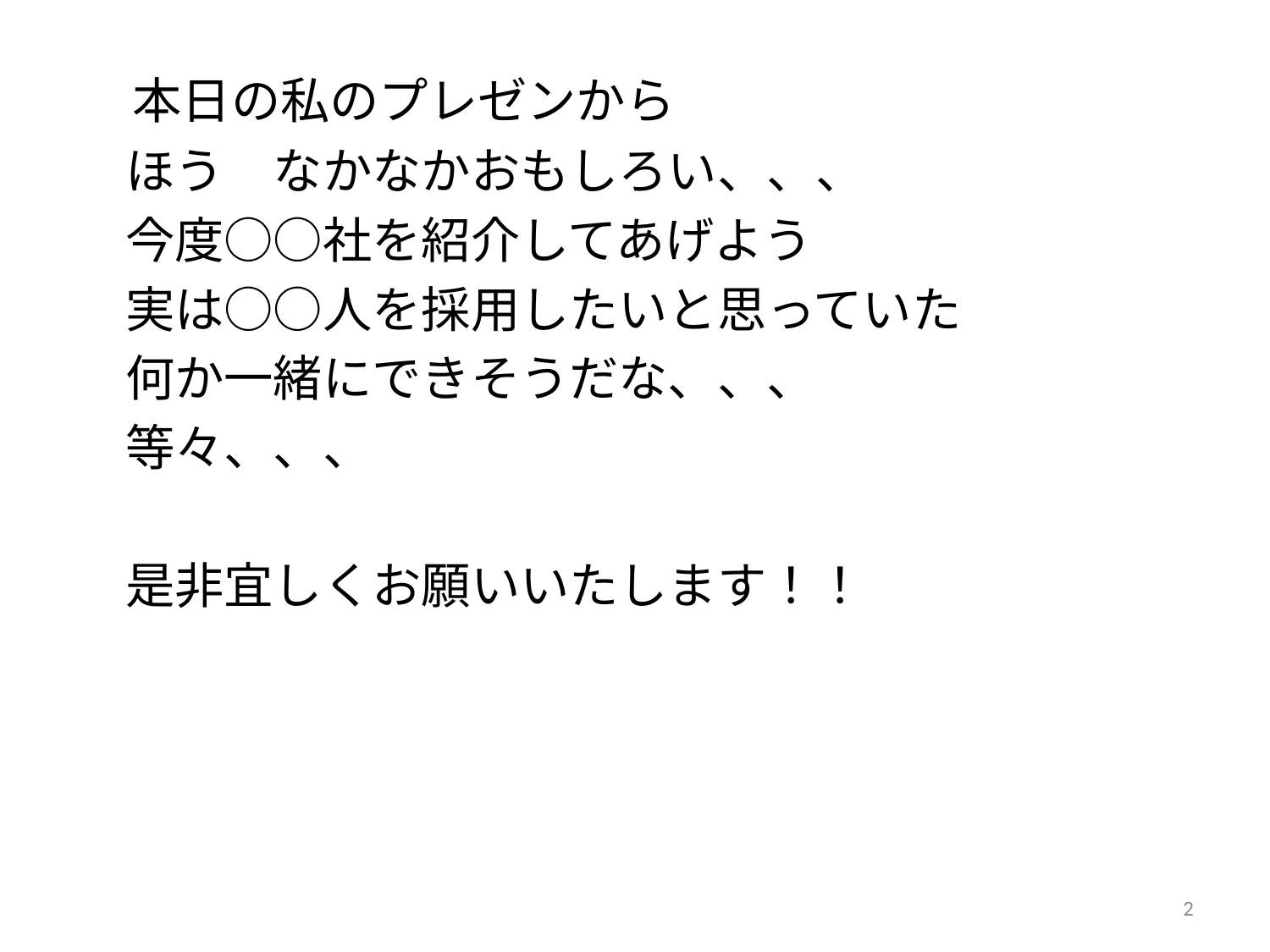

本日の私のプレゼンから
　ほう　なかなかおもしろい、、、
　今度○○社を紹介してあげよう
　実は○○人を採用したいと思っていた
　何か一緒にできそうだな、、、
　等々、、、

　是非宜しくお願いいたします！！
2